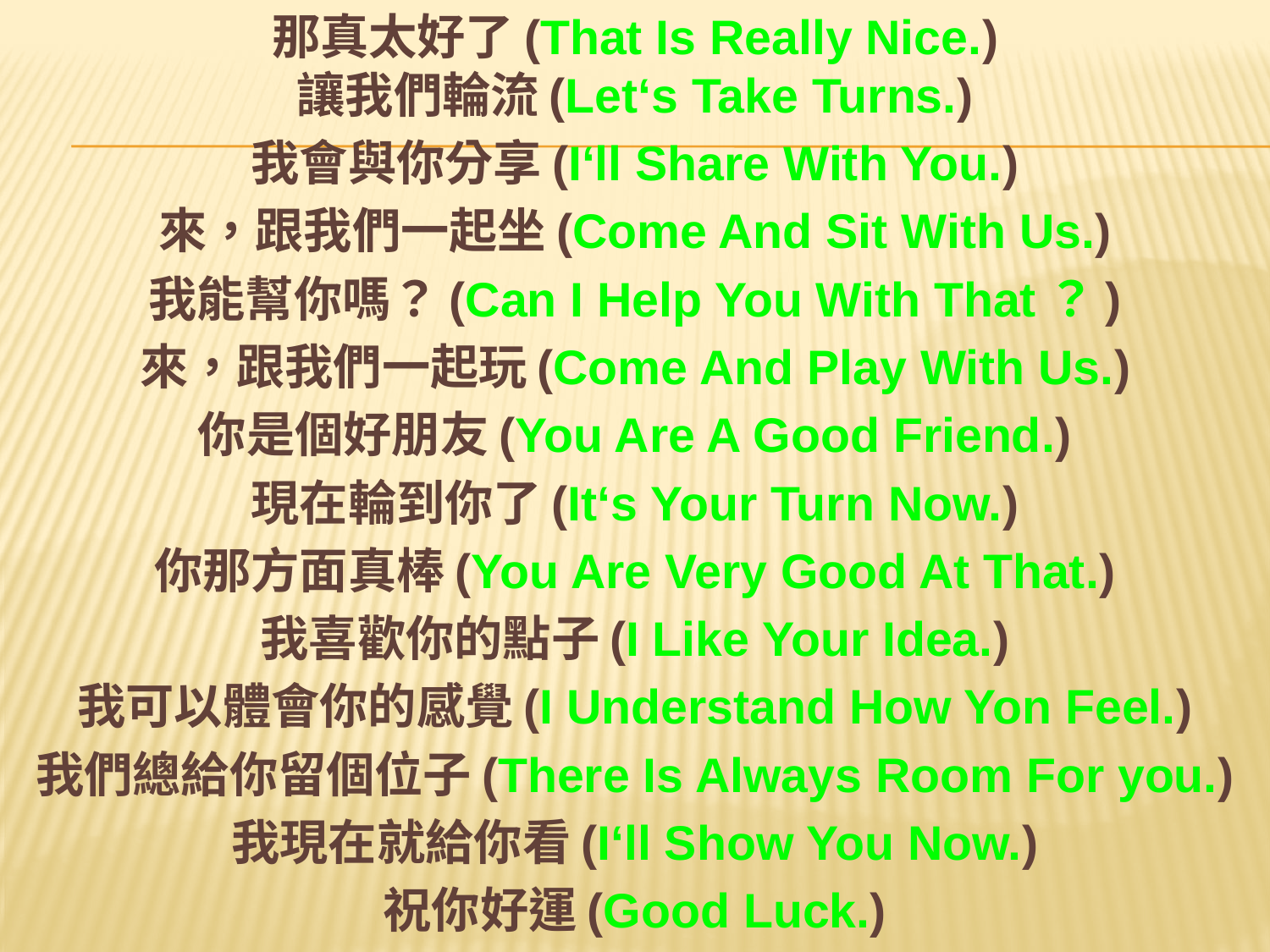

那真太好了(That Is Really Nice.)
讓我們輪流(Let‘s Take Turns.)
我會與你分享(I‘ll Share With You.)
來，跟我們一起坐(Come And Sit With Us.)
我能幫你嗎？(Can I Help You With That？)
來，跟我們一起玩(Come And Play With Us.)
你是個好朋友(You Are A Good Friend.)
現在輪到你了(It‘s Your Turn Now.)
你那方面真棒(You Are Very Good At That.)
我喜歡你的點子(I Like Your Idea.)
我可以體會你的感覺(I Understand How Yon Feel.)
我們總給你留個位子(There Is Always Room For you.)
我現在就給你看(I‘ll Show You Now.)
祝你好運(Good Luck.)